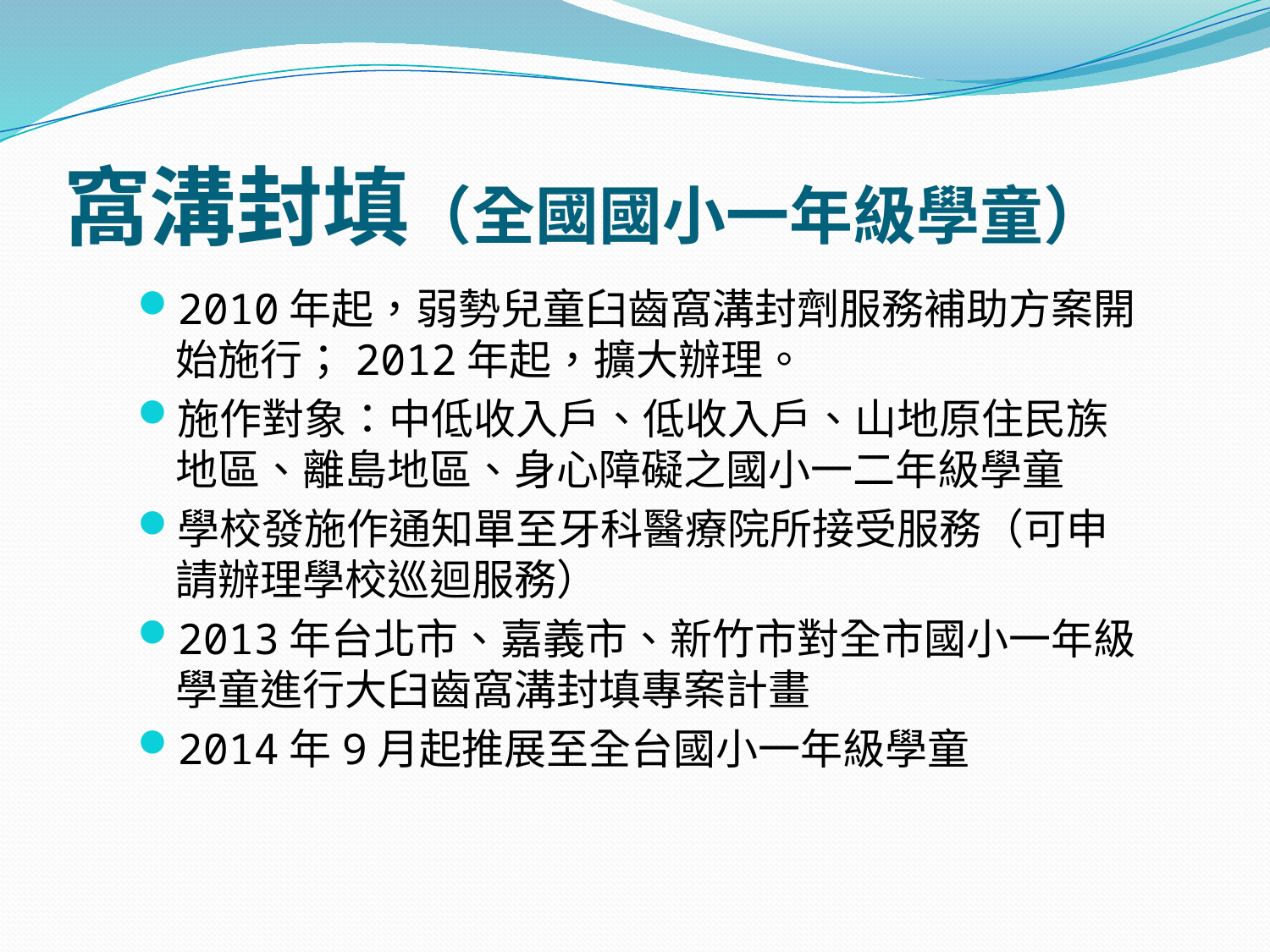

# 窩溝封填（全國國小一年級學童）
2010年起，弱勢兒童臼齒窩溝封劑服務補助方案開始施行；2012年起，擴大辦理。
施作對象：中低收入戶、低收入戶、山地原住民族地區、離島地區、身心障礙之國小一二年級學童
學校發施作通知單至牙科醫療院所接受服務（可申請辦理學校巡迴服務）
2013年台北市、嘉義市、新竹市對全市國小一年級學童進行大臼齒窩溝封填專案計畫
2014年9月起推展至全台國小一年級學童